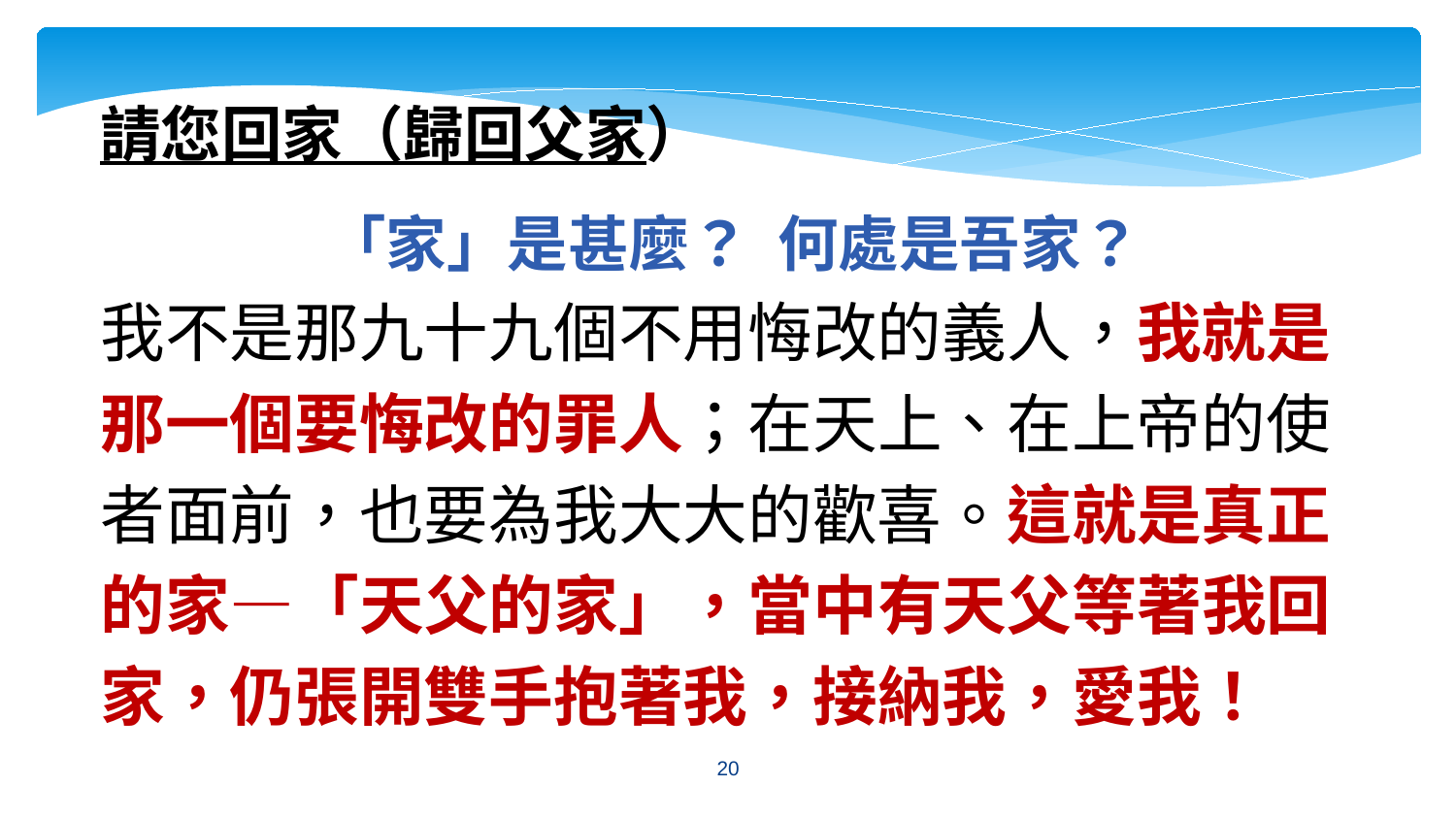

請您回家（歸回父家）
「家」是甚麼？  何處是吾家？
我不是那九十九個不用悔改的義人，我就是那一個要悔改的罪人；在天上、在上帝的使者面前，也要為我大大的歡喜。這就是真正的家—「天父的家」，當中有天父等著我回家，仍張開雙手抱著我，接納我，愛我！
20